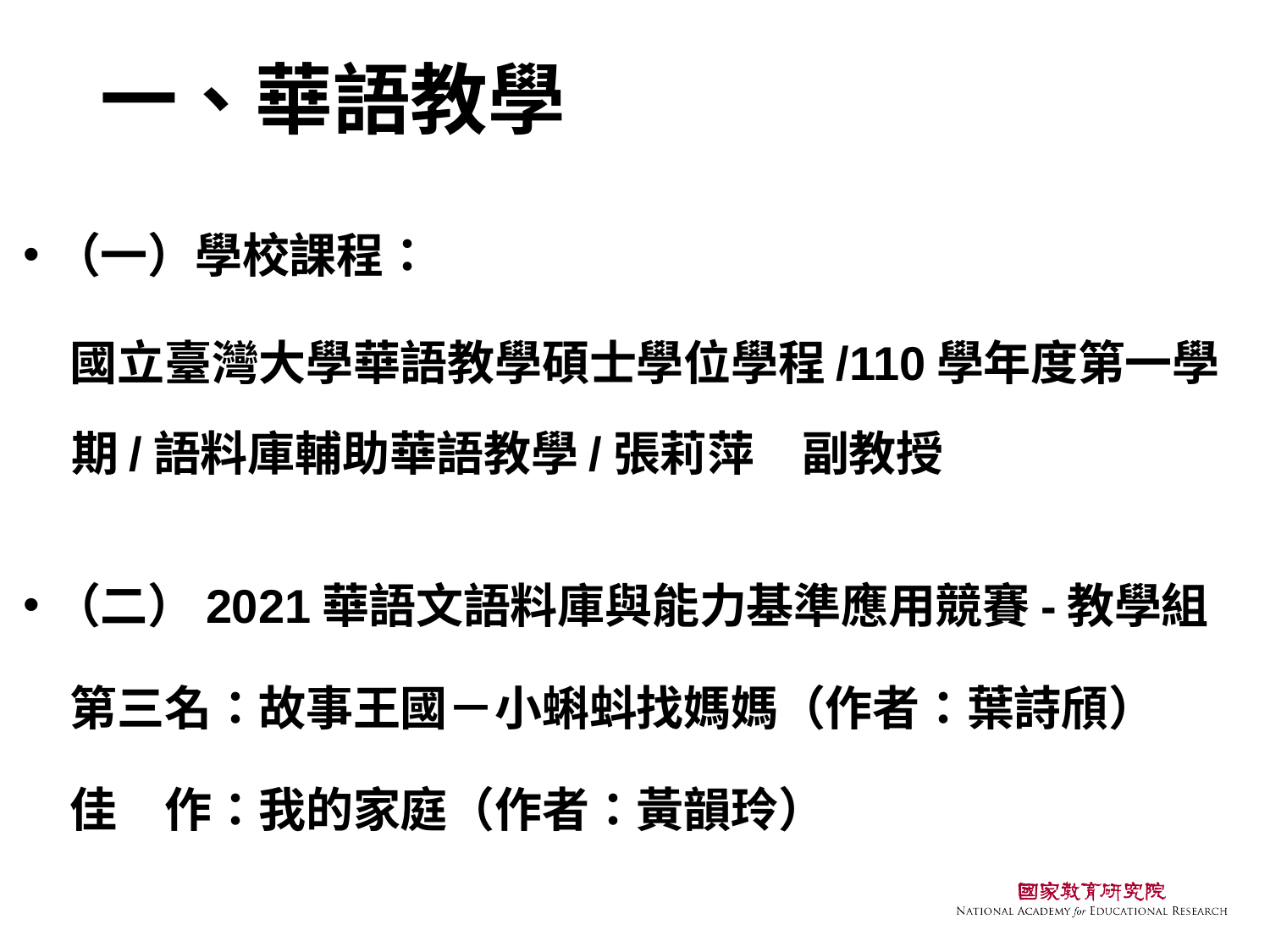

# 一、華語教學
（一）學校課程：
　國立臺灣大學華語教學碩士學位學程/110學年度第一學期/語料庫輔助華語教學/張莉萍　副教授

（二）2021華語文語料庫與能力基準應用競賽-教學組
　第三名：故事王國－小蝌蚪找媽媽（作者：葉詩頎）
　佳　作：我的家庭（作者：黃韻玲）